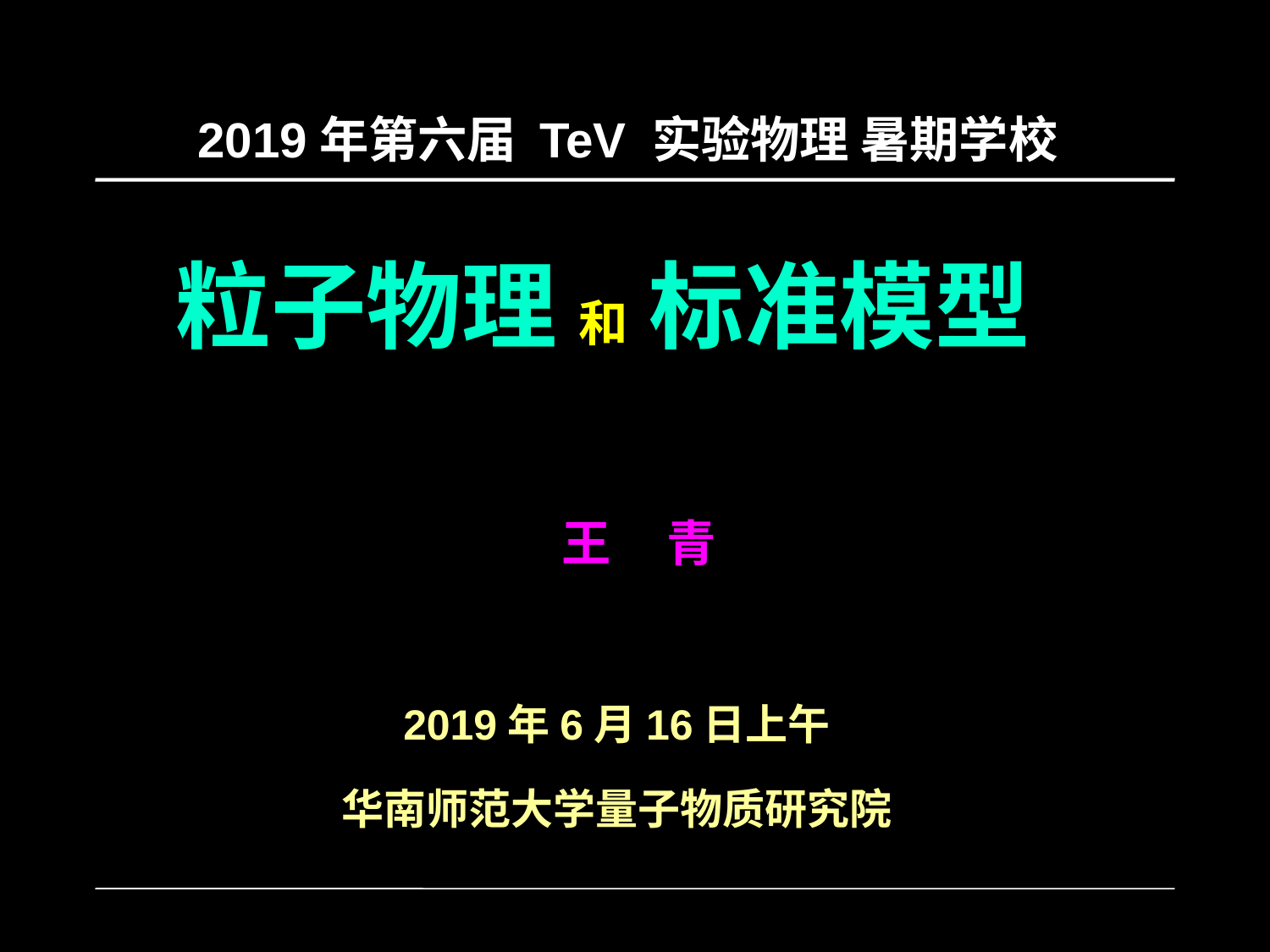

2019年第六届 TeV 实验物理 暑期学校
# 粒子物理 和 标准模型
王     青
2019年6月16日上午
华南师范大学量子物质研究院